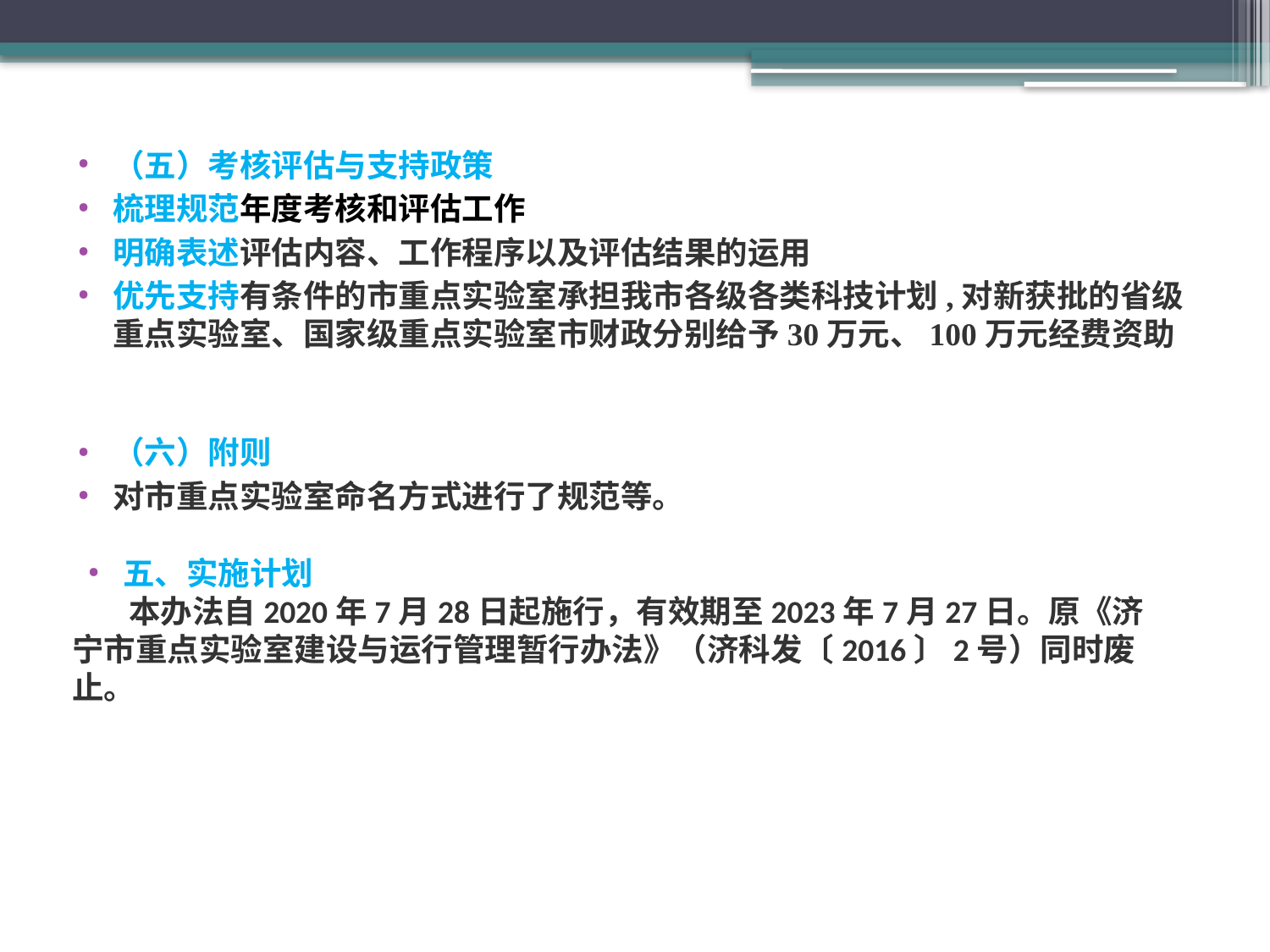

（五）考核评估与支持政策
梳理规范年度考核和评估工作
明确表述评估内容、工作程序以及评估结果的运用
优先支持有条件的市重点实验室承担我市各级各类科技计划,对新获批的省级重点实验室、国家级重点实验室市财政分别给予30万元、100万元经费资助

（六）附则
对市重点实验室命名方式进行了规范等。

五、实施计划
本办法自2020年7月28日起施行，有效期至2023年7月27日。原《济宁市重点实验室建设与运行管理暂行办法》（济科发〔2016〕2号）同时废止。